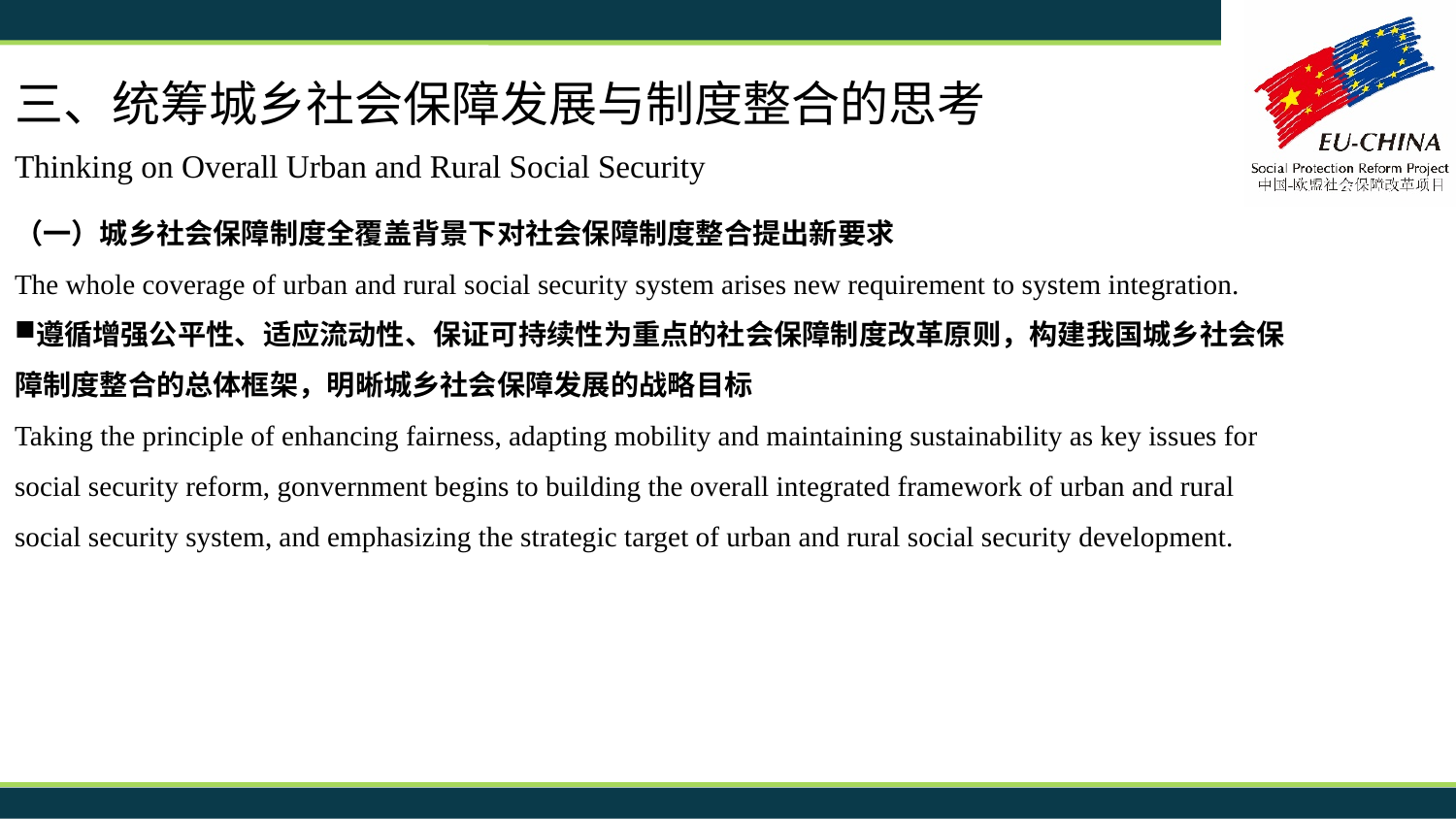

三、统筹城乡社会保障发展与制度整合的思考
Thinking on Overall Urban and Rural Social Security
（一）城乡社会保障制度全覆盖背景下对社会保障制度整合提出新要求
The whole coverage of urban and rural social security system arises new requirement to system integration.
遵循增强公平性、适应流动性、保证可持续性为重点的社会保障制度改革原则，构建我国城乡社会保障制度整合的总体框架，明晰城乡社会保障发展的战略目标
Taking the principle of enhancing fairness, adapting mobility and maintaining sustainability as key issues for social security reform, gonvernment begins to building the overall integrated framework of urban and rural social security system, and emphasizing the strategic target of urban and rural social security development.